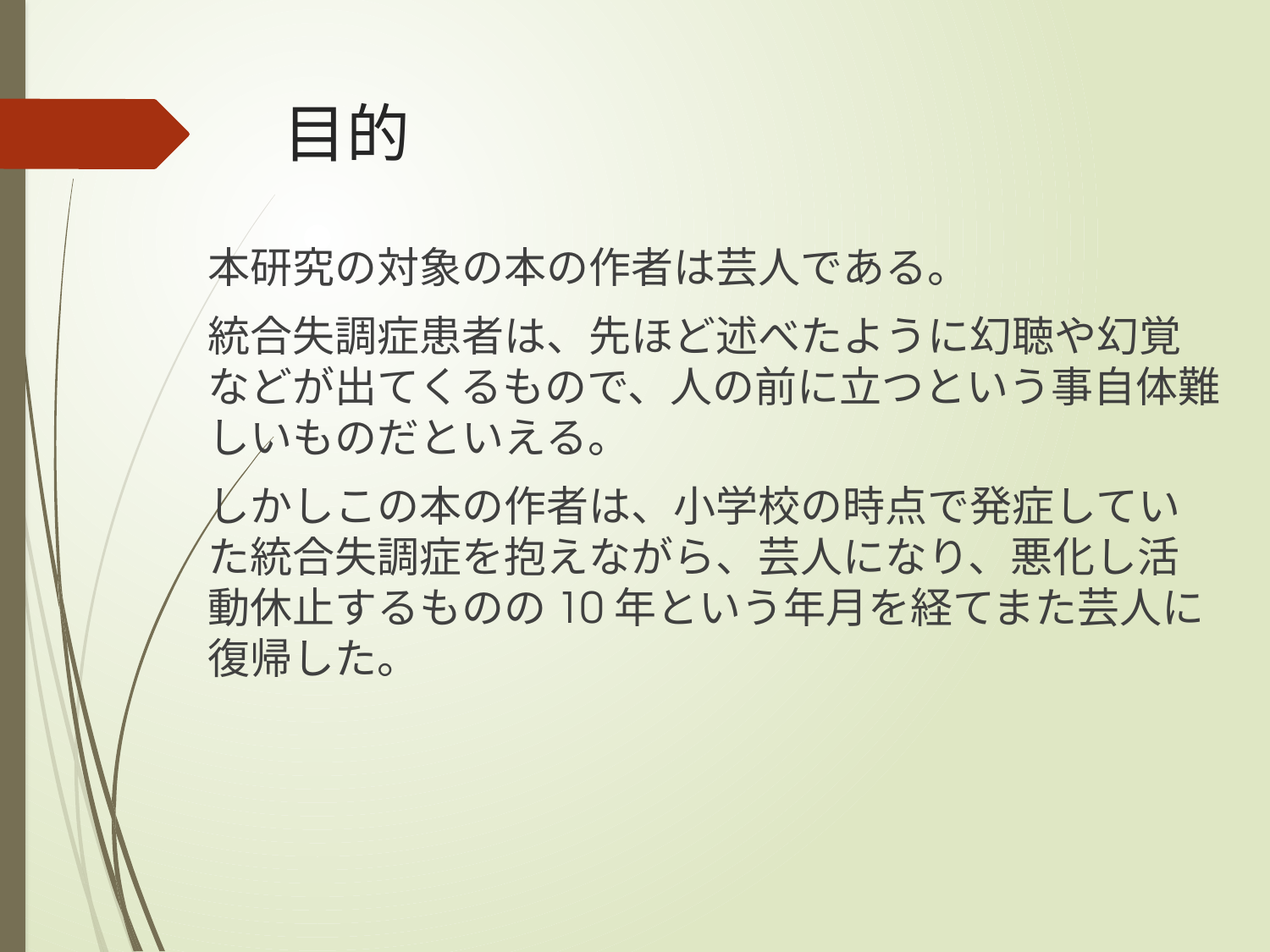

# 目的
本研究の対象の本の作者は芸人である。
統合失調症患者は、先ほど述べたように幻聴や幻覚などが出てくるもので、人の前に立つという事自体難しいものだといえる。
しかしこの本の作者は、小学校の時点で発症していた統合失調症を抱えながら、芸人になり、悪化し活動休止するものの10年という年月を経てまた芸人に復帰した。